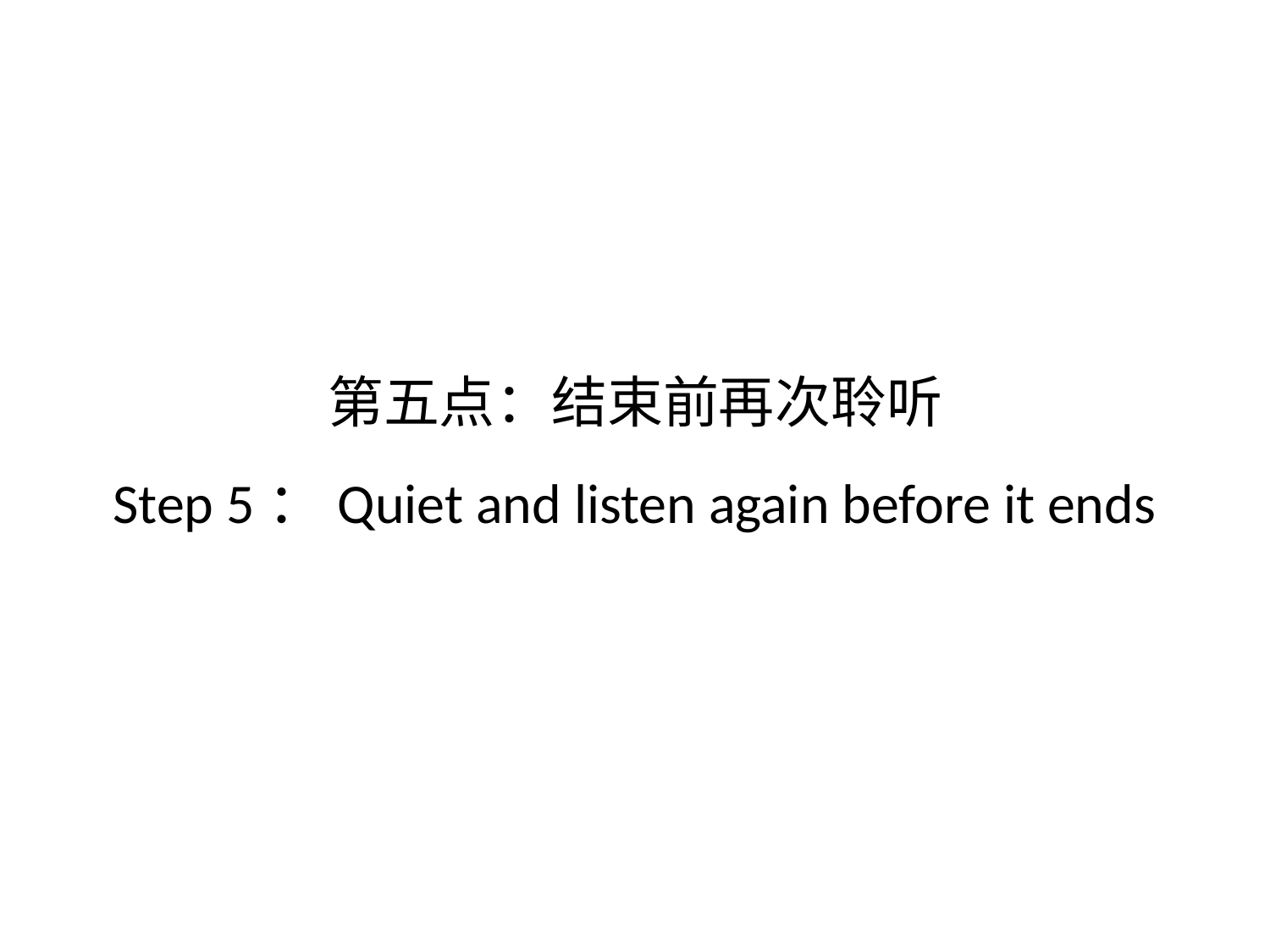

# 第五点：结束前再次聆听 Step 5：Quiet and listen again before it ends